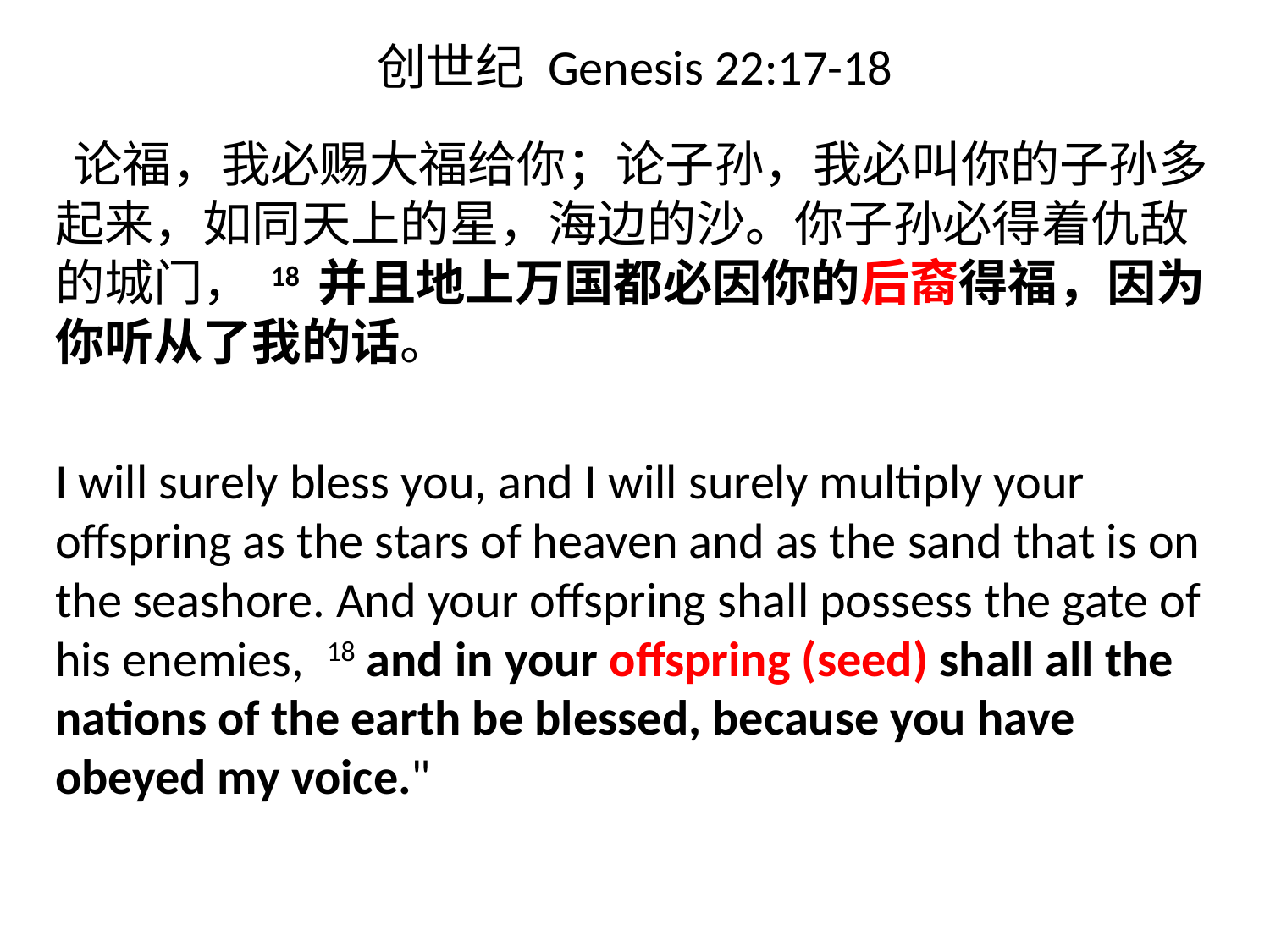

# 创世纪 Genesis 22:17-18
 论福，我必赐大福给你；论子孙，我必叫你的子孙多起来，如同天上的星，海边的沙。你子孙必得着仇敌的城门， 18 并且地上万国都必因你的后裔得福，因为你听从了我的话。

I will surely bless you, and I will surely multiply your offspring as the stars of heaven and as the sand that is on the seashore. And your offspring shall possess the gate of his enemies,  18 and in your offspring (seed) shall all the nations of the earth be blessed, because you have obeyed my voice."